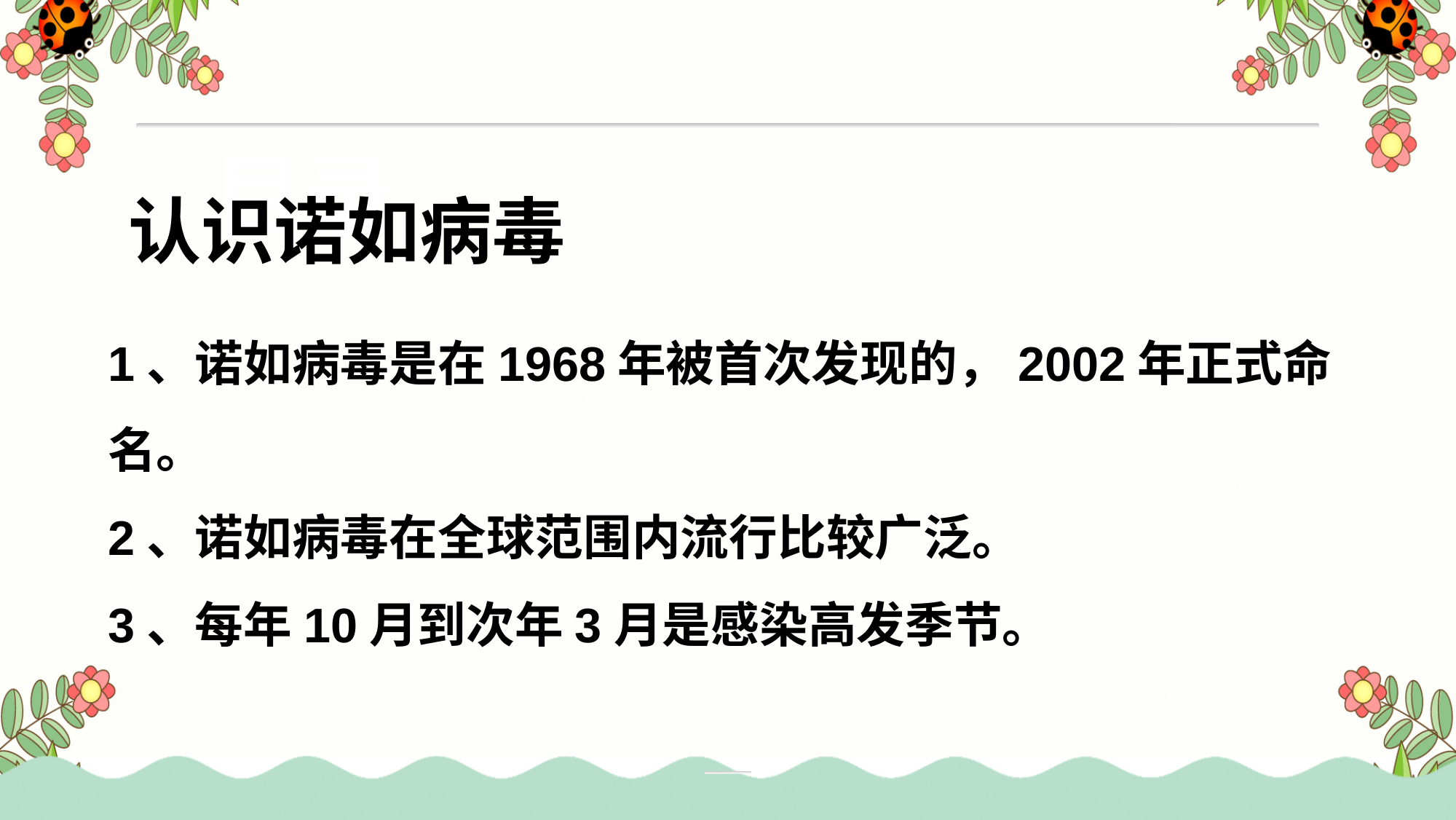

行业PPT模板http://www.1ppt.com/hangye/
目录
认识诺如病毒
1、诺如病毒是在1968年被首次发现的，2002年正式命名。
2、诺如病毒在全球范围内流行比较广泛。
3、每年10月到次年3月是感染高发季节。